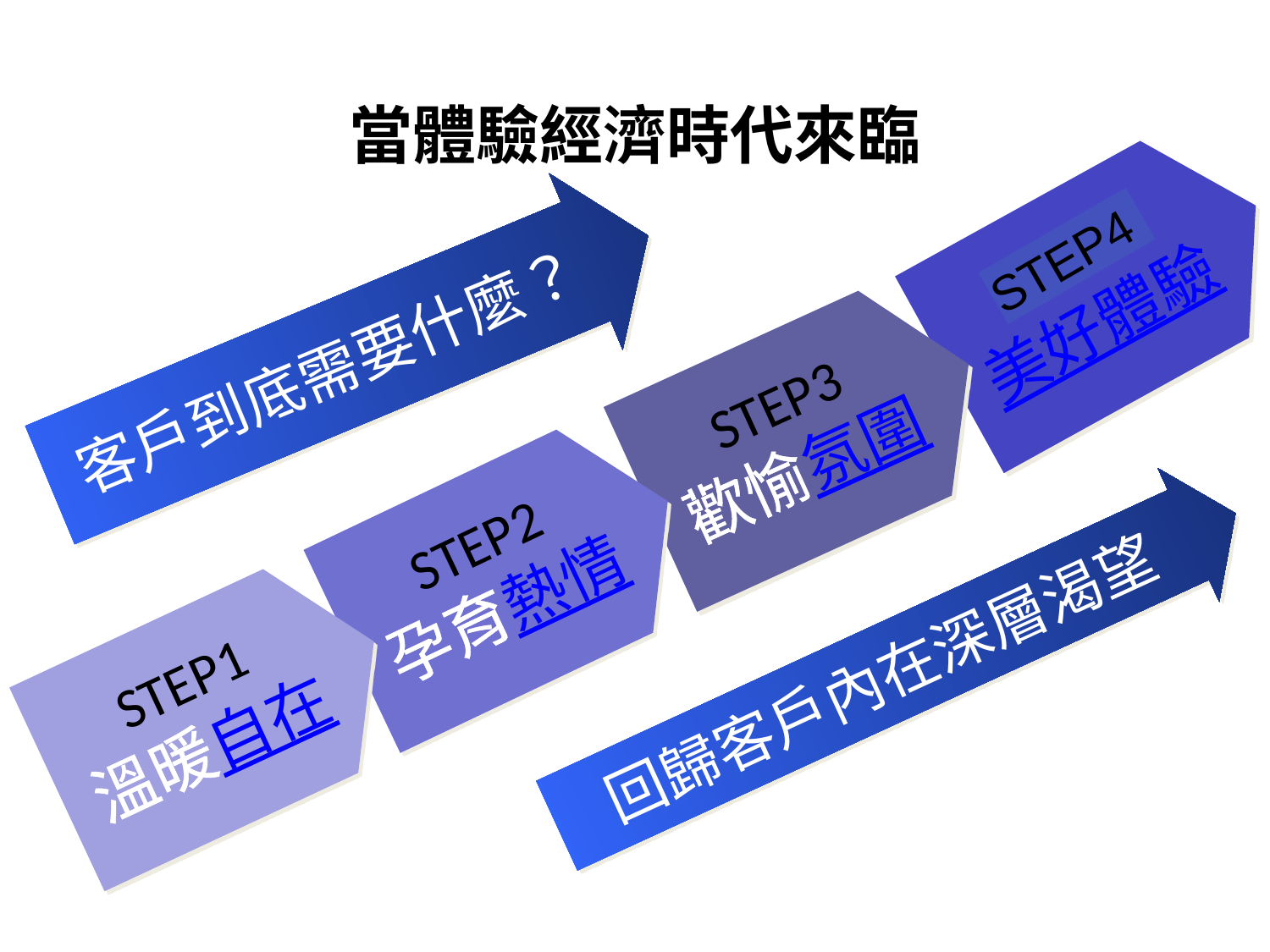

當體驗經濟時代來臨
STEP1
美好體驗
STEP4
客戶到底需要什麼？
STEP3
歡愉氛圍
STEP2
孕育熱情
回歸客戶內在深層渴望
STEP1
溫暖自在